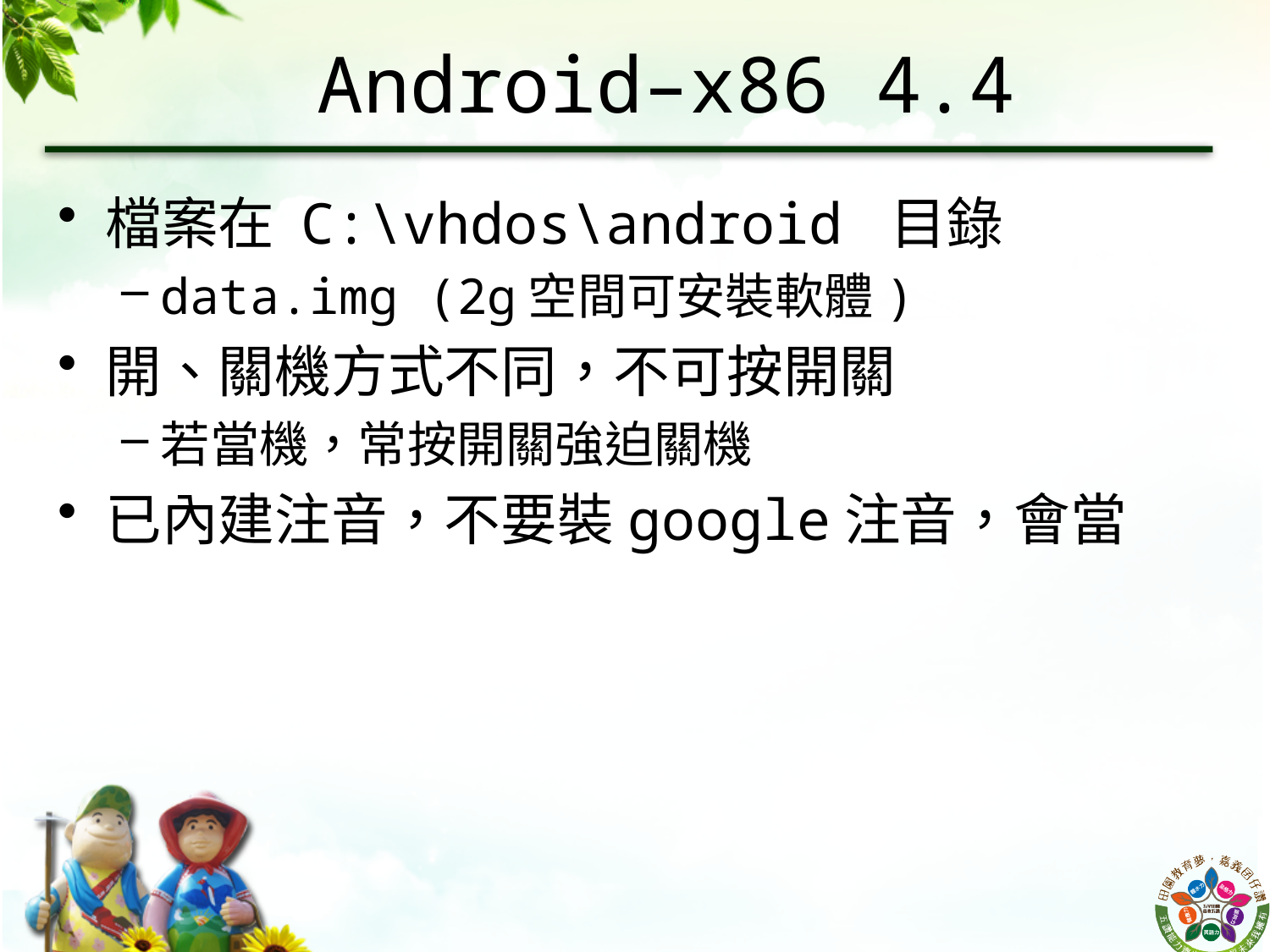

# Android–x86 4.4
檔案在 C:\vhdos\android 目錄
data.img (2g空間可安裝軟體)
開、關機方式不同，不可按開關
若當機，常按開關強迫關機
已內建注音，不要裝google注音，會當